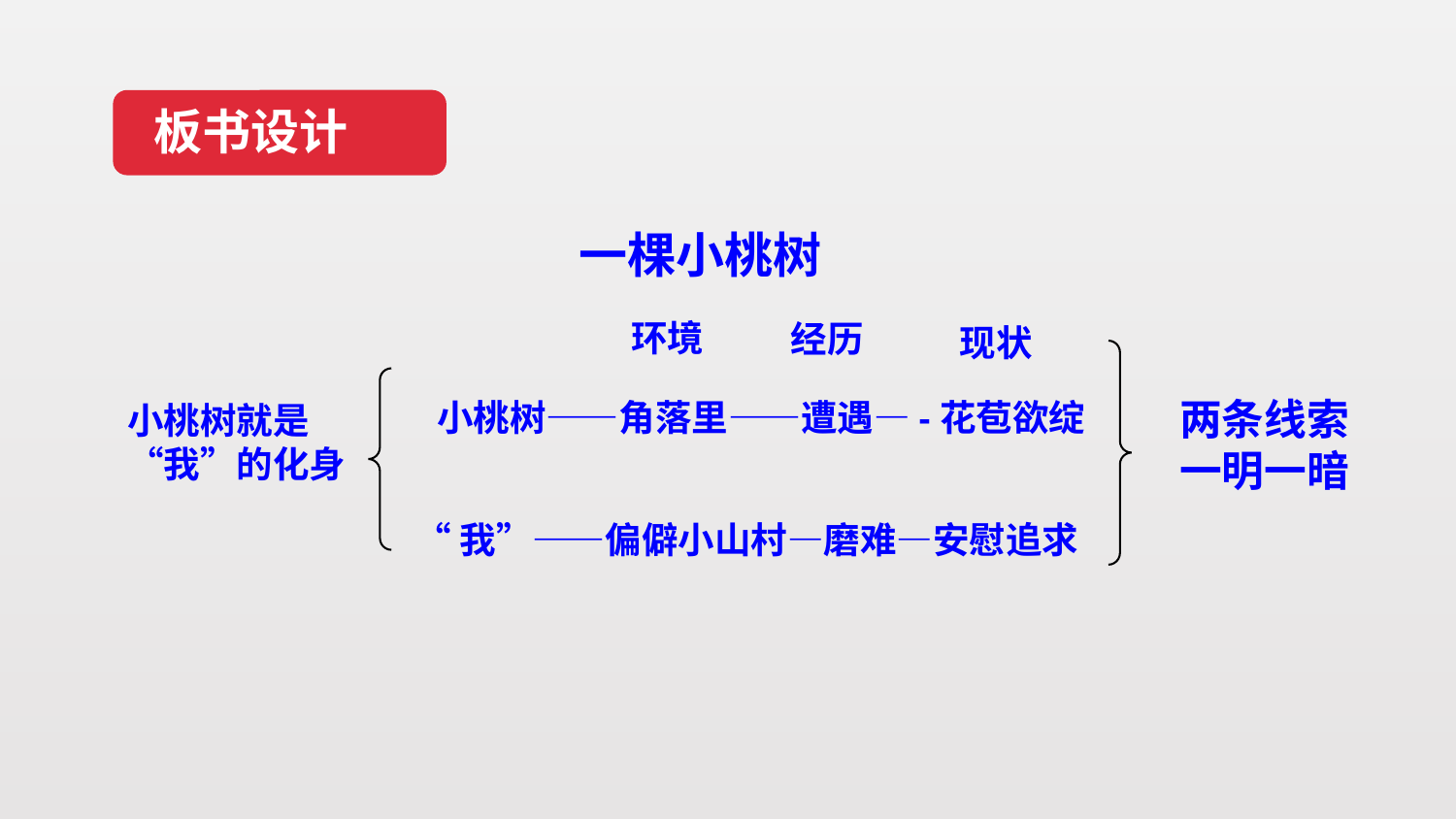

板书设计
一棵小桃树
环境
经历
现状

两条线索
一明一暗
小桃树——角落里——遭遇—-花苞欲绽
小桃树就是“我”的化身
“我”——偏僻小山村—磨难—安慰追求